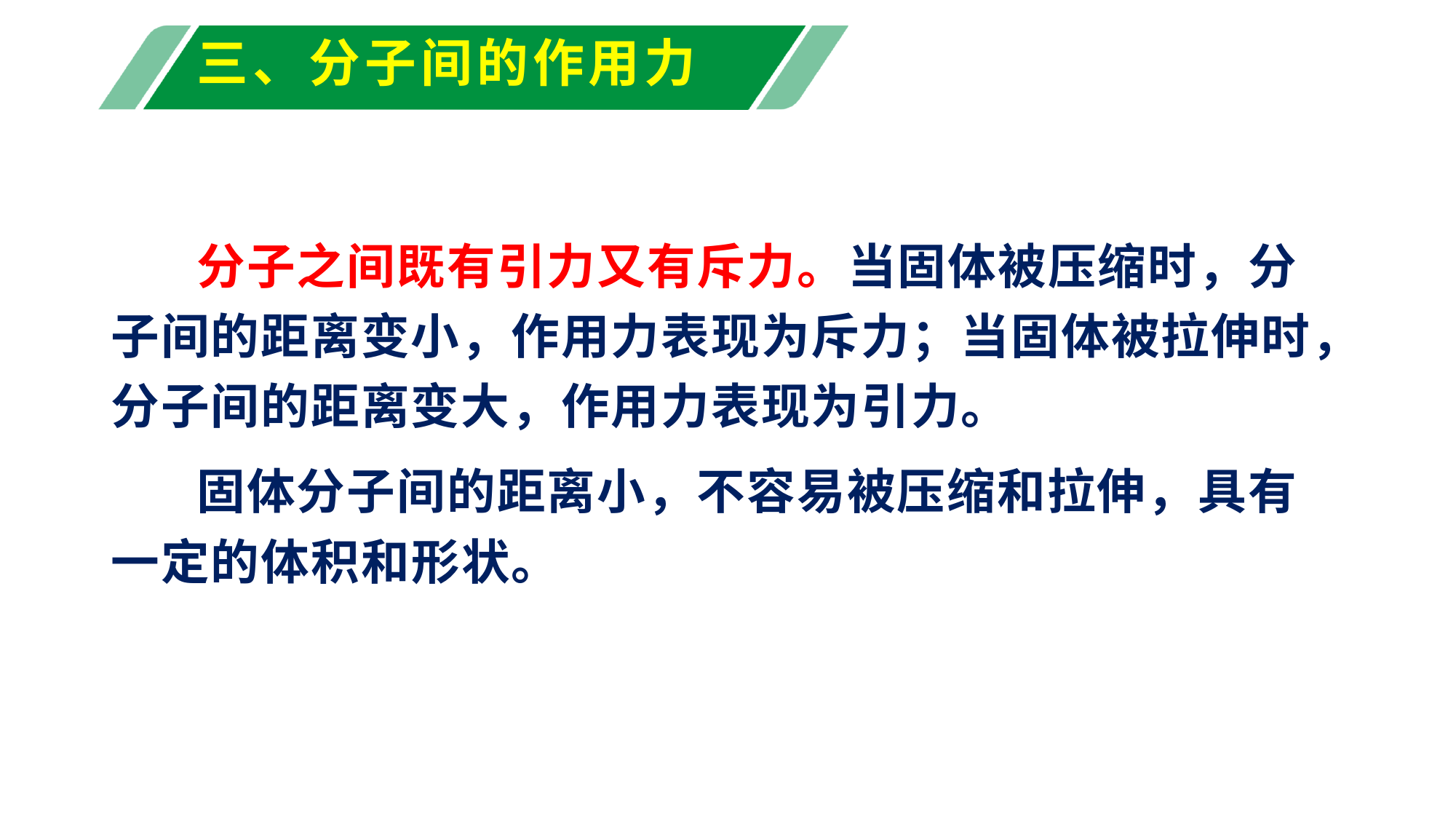

# 三、分子间的作用力

分子之间既有引力又有斥力。当固体被压缩时，分子间的距离变小，作用力表现为斥力；当固体被拉伸时，分子间的距离变大，作用力表现为引力。
固体分子间的距离小，不容易被压缩和拉伸，具有一定的体积和形状。